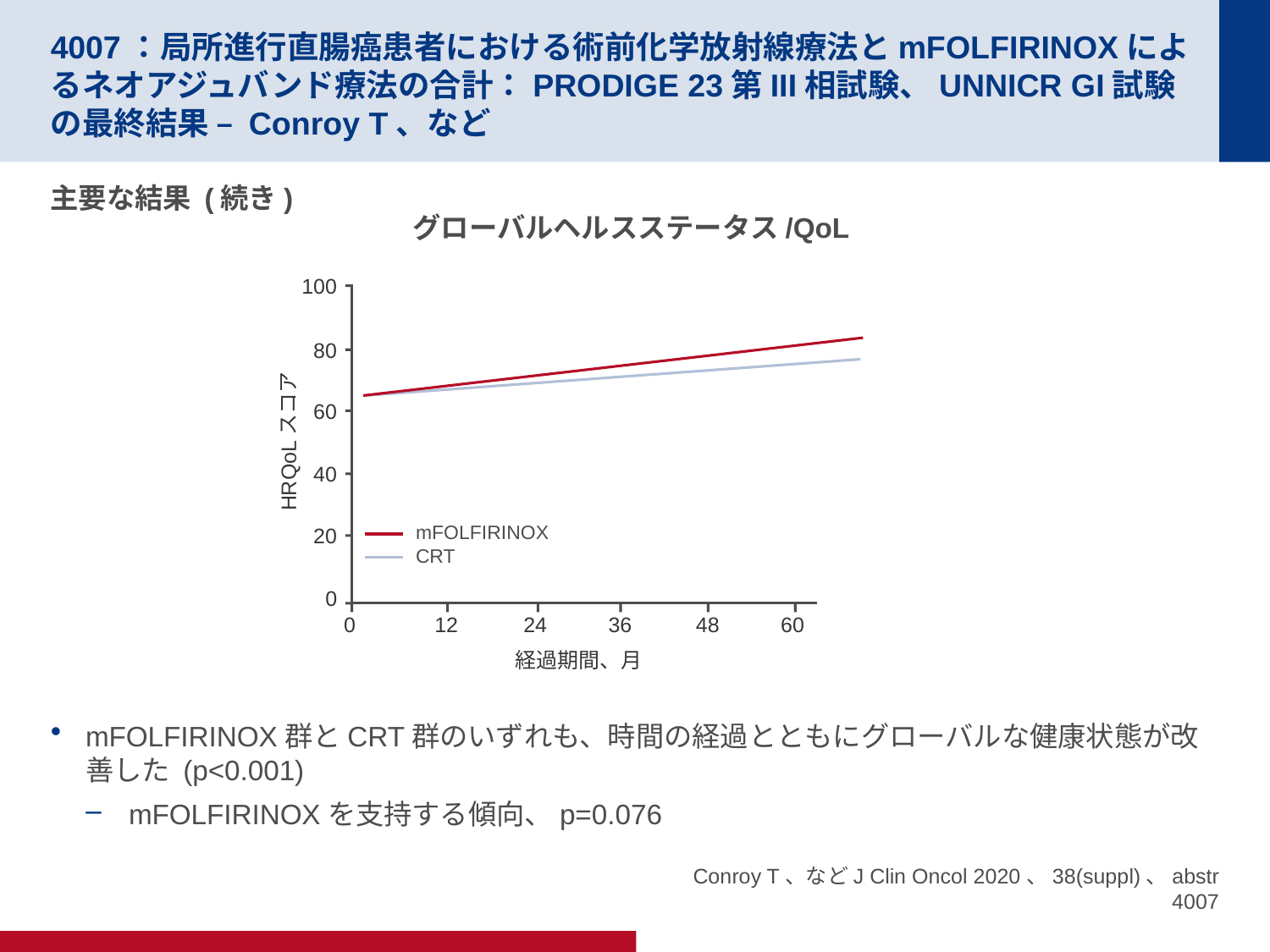

# 4007：局所進行直腸癌患者における術前化学放射線療法とmFOLFIRINOXによるネオアジュバンド療法の合計：PRODIGE 23第III相試験、UNNICR GI試験の最終結果 – Conroy T、など
主要な結果 (続き)
mFOLFIRINOX群とCRT群のいずれも、時間の経過とともにグローバルな健康状態が改善した (p<0.001)
mFOLFIRINOXを支持する傾向、p=0.076
グローバルヘルスステータス/QoL
100

80

60

HRQoLスコア
40

mFOLFIRINOX
CRT
20

0

0
12
24
36
48
60
経過期間、月

Conroy T、などJ Clin Oncol 2020、38(suppl)、abstr 4007